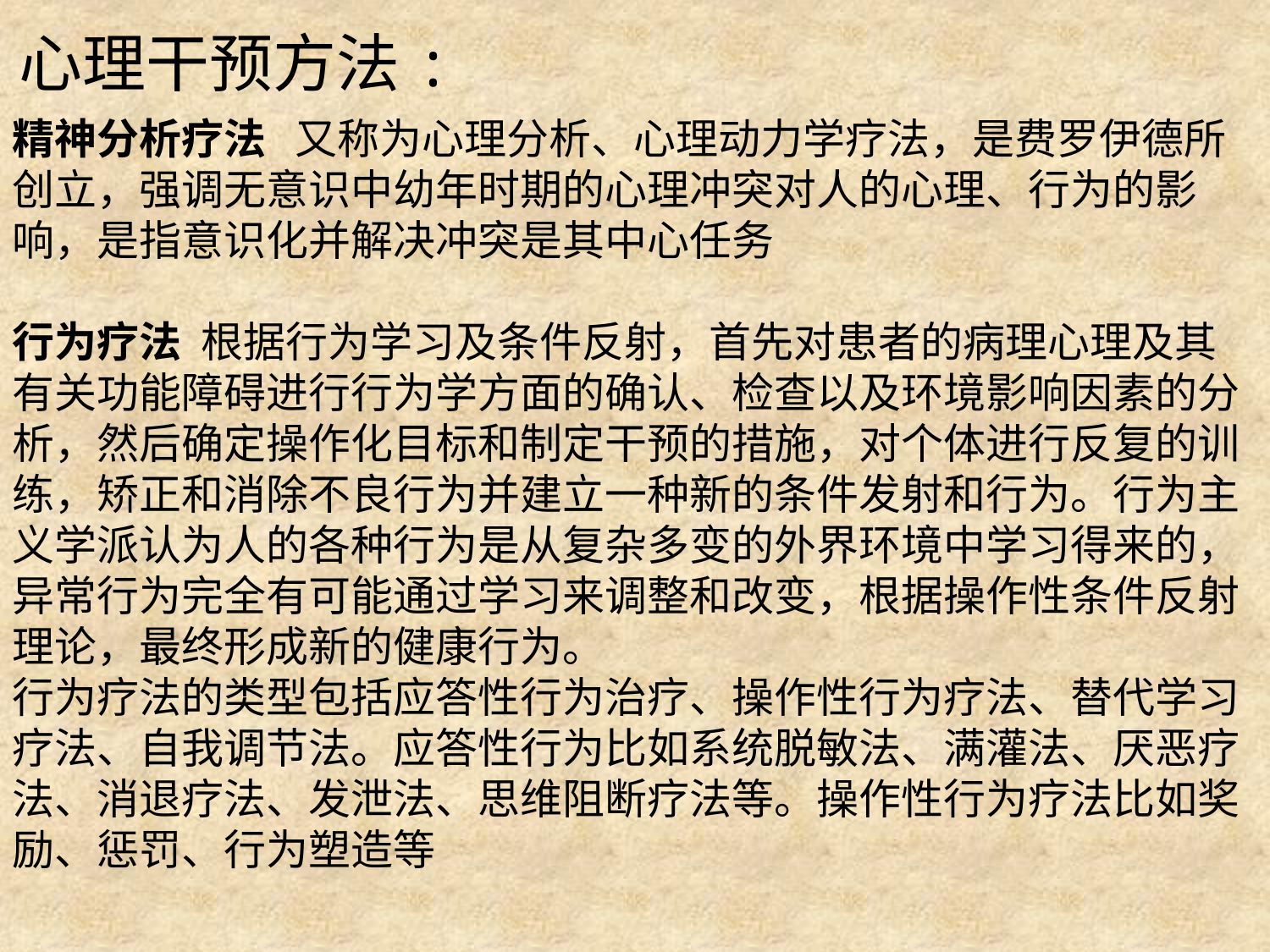

心理干预方法:
精神分析疗法   又称为心理分析、心理动力学疗法，是费罗伊德所创立，强调无意识中幼年时期的心理冲突对人的心理、行为的影响，是指意识化并解决冲突是其中心任务

行为疗法  根据行为学习及条件反射，首先对患者的病理心理及其有关功能障碍进行行为学方面的确认、检查以及环境影响因素的分析，然后确定操作化目标和制定干预的措施，对个体进行反复的训练，矫正和消除不良行为并建立一种新的条件发射和行为。行为主义学派认为人的各种行为是从复杂多变的外界环境中学习得来的，异常行为完全有可能通过学习来调整和改变，根据操作性条件反射理论，最终形成新的健康行为。
行为疗法的类型包括应答性行为治疗、操作性行为疗法、替代学习疗法、自我调节法。应答性行为比如系统脱敏法、满灌法、厌恶疗法、消退疗法、发泄法、思维阻断疗法等。操作性行为疗法比如奖励、惩罚、行为塑造等